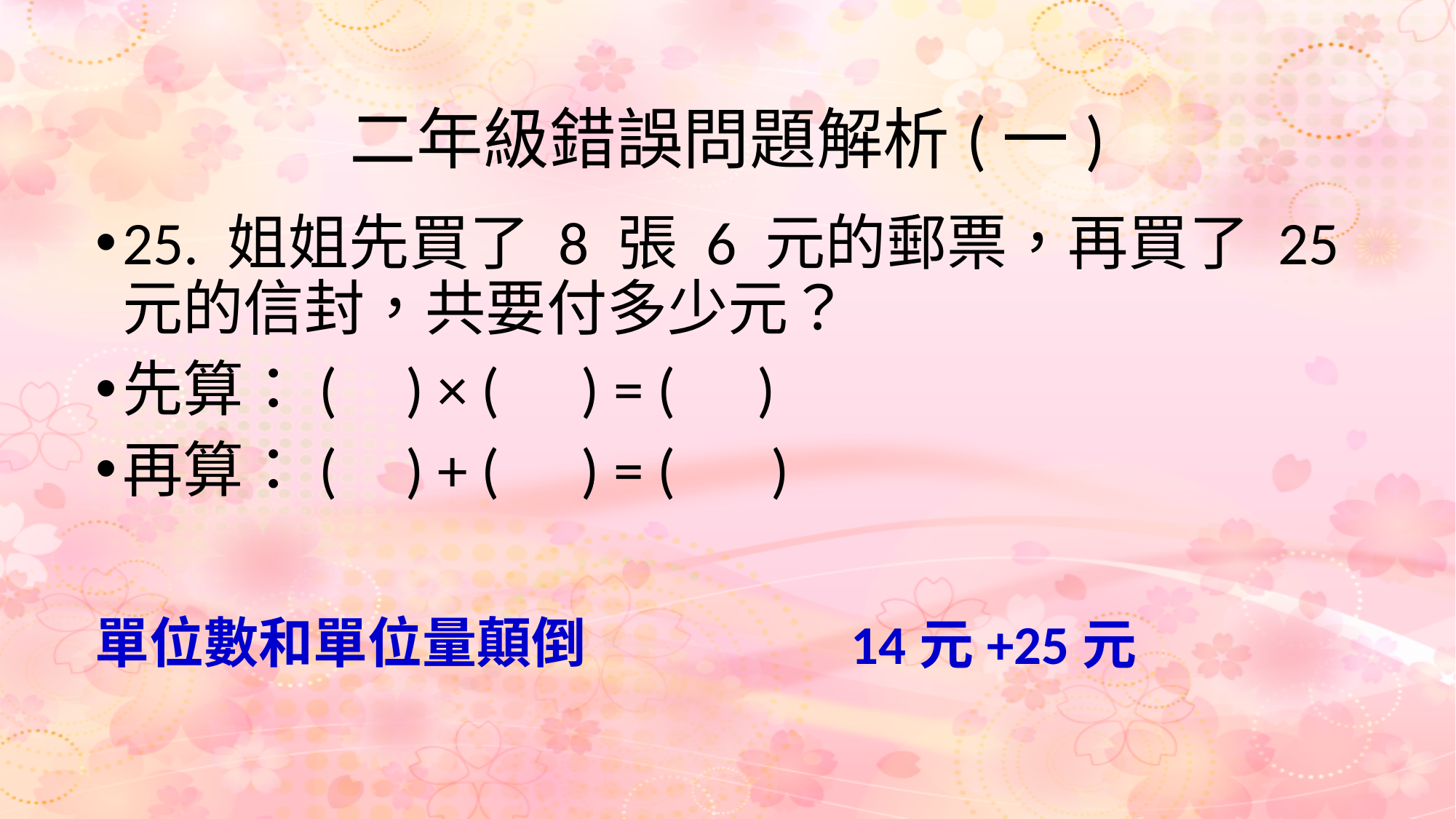

# 二年級錯誤問題解析(一)
25. 姐姐先買了 8 張 6 元的郵票，再買了 25元的信封，共要付多少元？
先算：(     ) × (      ) = (      )
再算：(     ) + (      ) = (       )
單位數和單位量顛倒
14元+25元